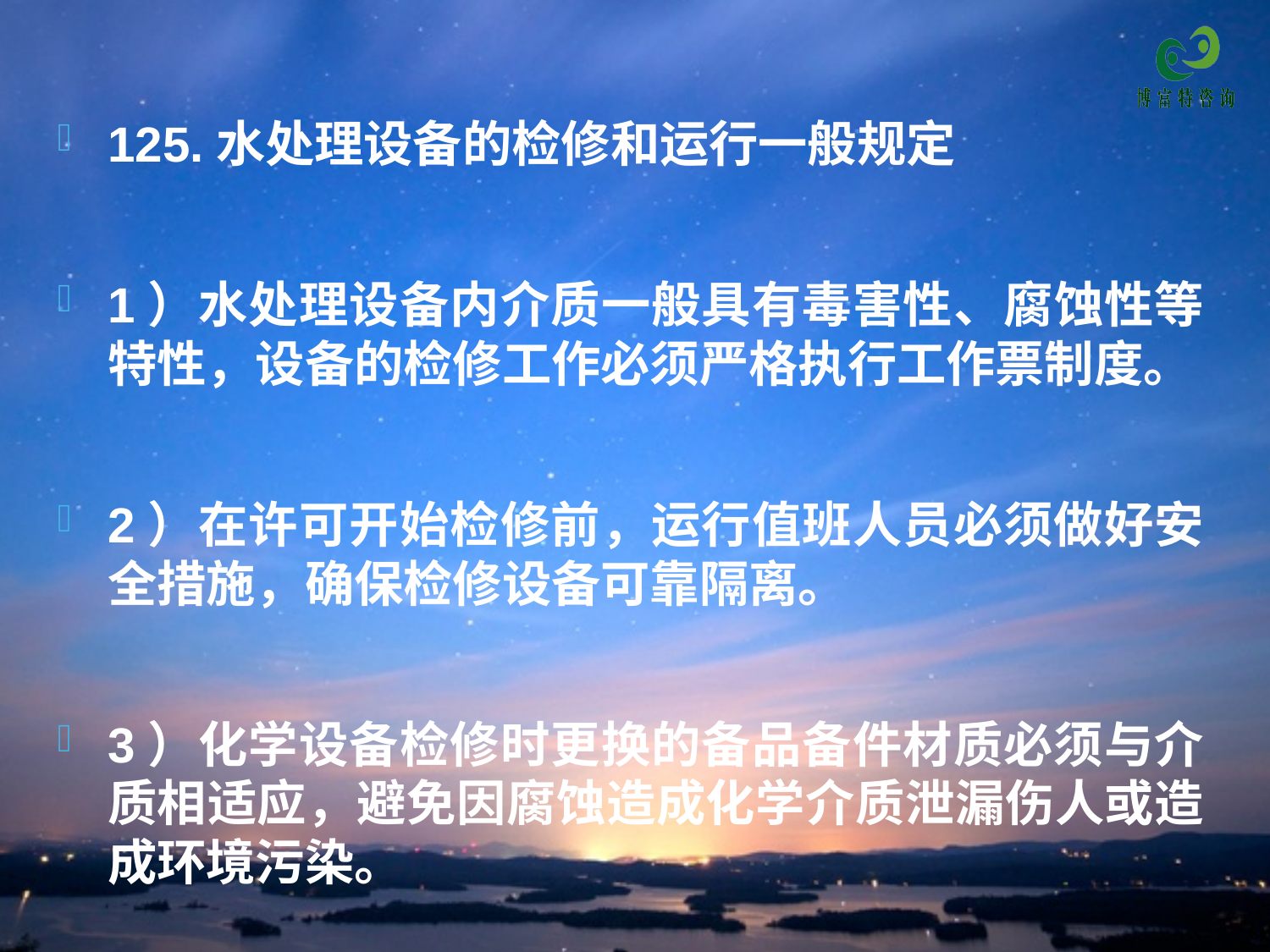

125.水处理设备的检修和运行一般规定

1）水处理设备内介质一般具有毒害性、腐蚀性等特性，设备的检修工作必须严格执行工作票制度。

2）在许可开始检修前，运行值班人员必须做好安全措施，确保检修设备可靠隔离。

3）化学设备检修时更换的备品备件材质必须与介质相适应，避免因腐蚀造成化学介质泄漏伤人或造成环境污染。